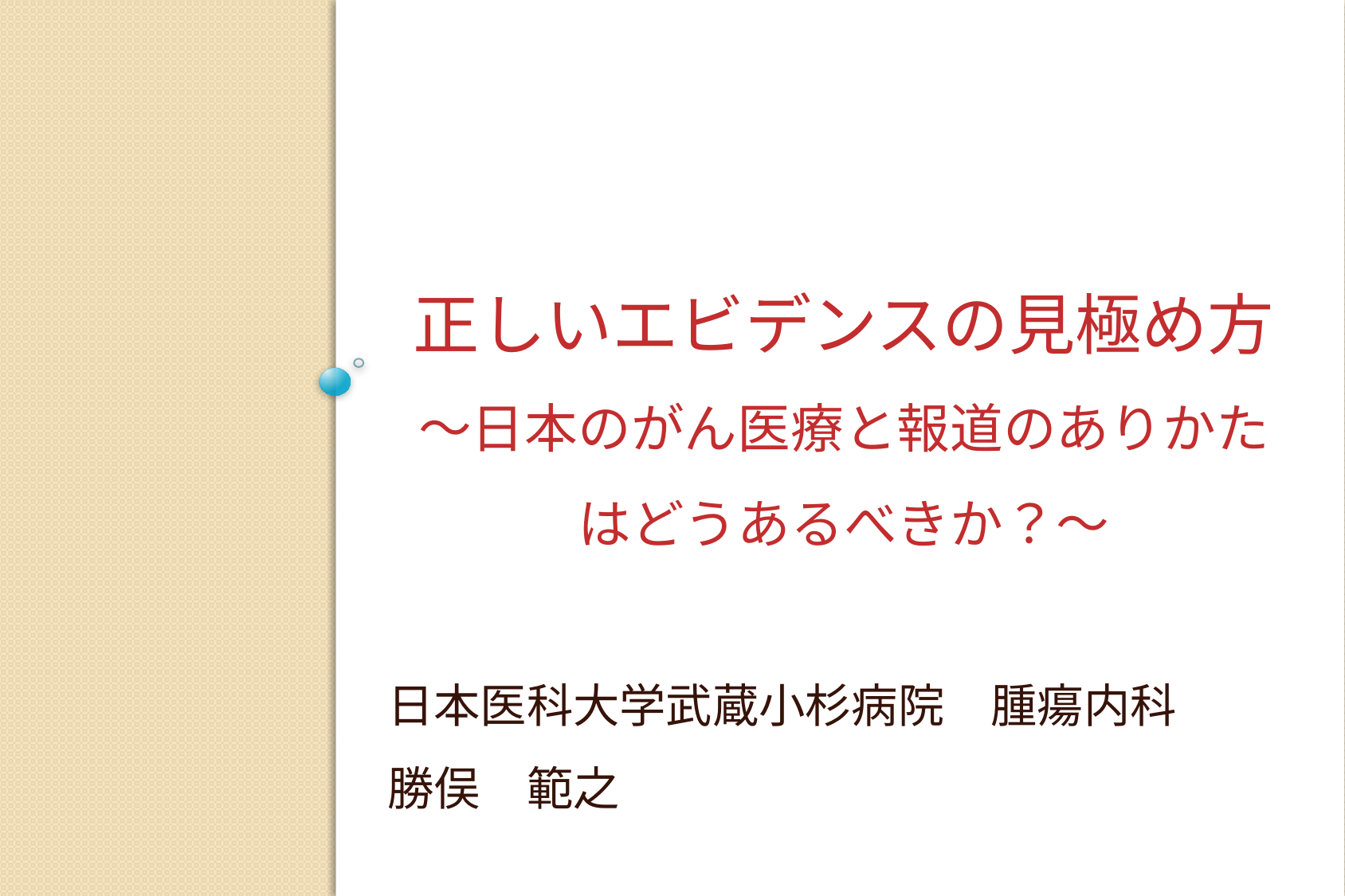

# 正しいエビデンスの見極め方～日本のがん医療と報道のありかたはどうあるべきか？～
日本医科大学武蔵小杉病院　腫瘍内科
勝俣　範之